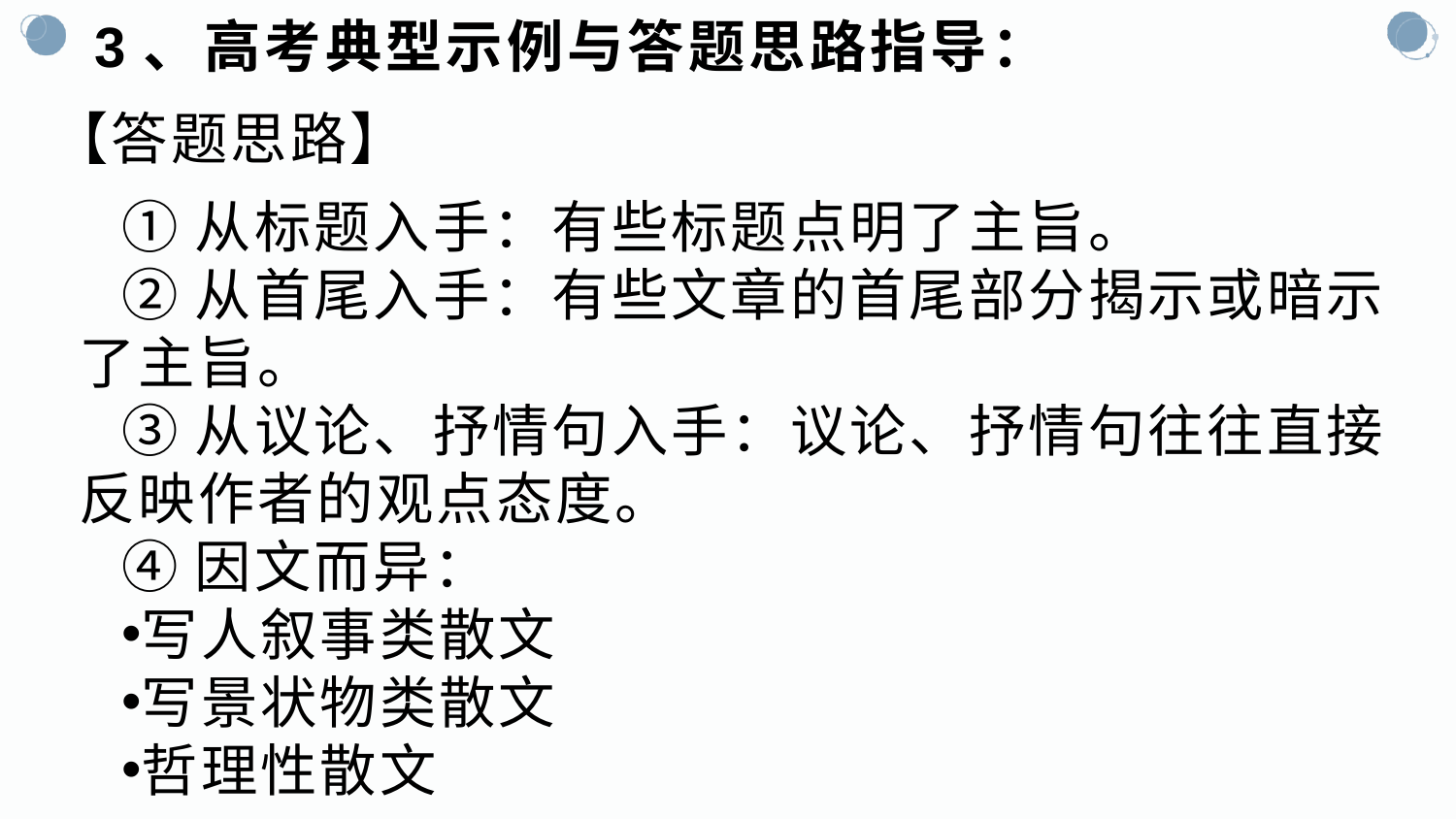

# 3、高考典型示例与答题思路指导：
【答题思路】
①从标题入手：有些标题点明了主旨。
②从首尾入手：有些文章的首尾部分揭示或暗示了主旨。
③从议论、抒情句入手：议论、抒情句往往直接反映作者的观点态度。
④因文而异：
写人叙事类散文
写景状物类散文
哲理性散文